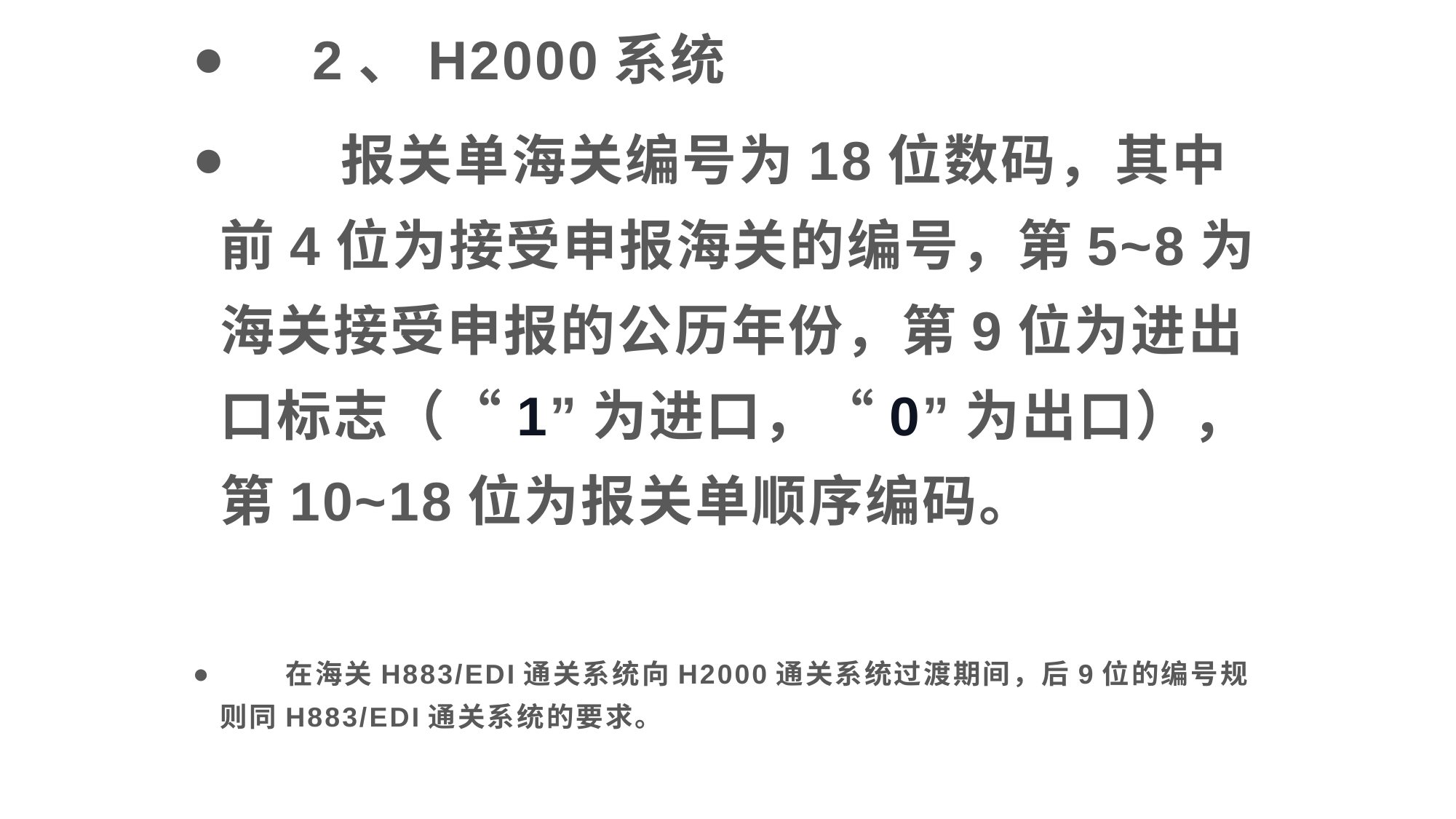

2、H2000系统
       报关单海关编号为18位数码，其中前4位为接受申报海关的编号，第5~8为海关接受申报的公历年份，第9位为进出口标志（“1”为进口，“0”为出口），第10~18位为报关单顺序编码。

       在海关H883/EDI通关系统向H2000通关系统过渡期间，后9位的编号规则同H883/EDI通关系统的要求。